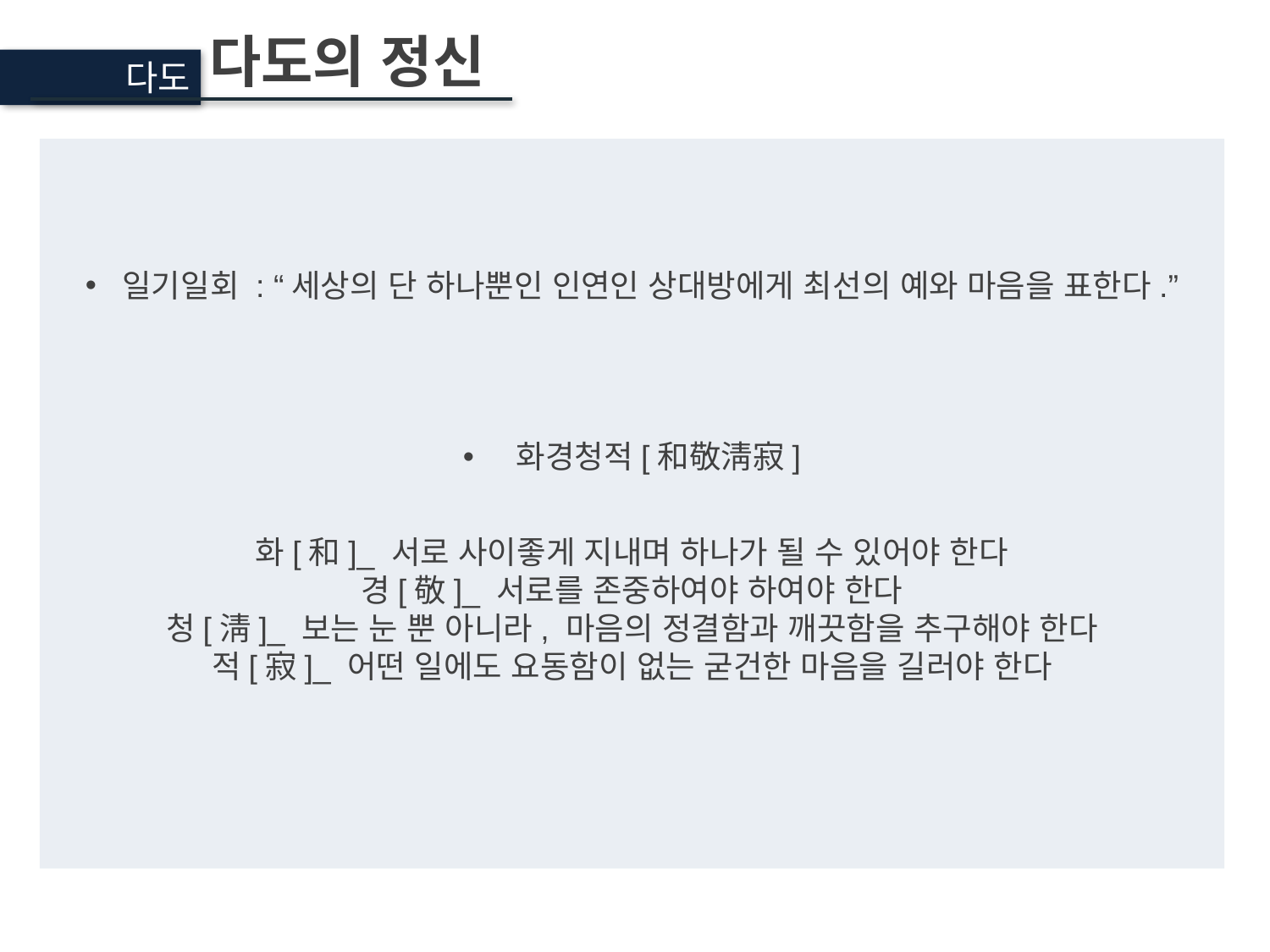

다도의 정신

다도
일기일회 : “세상의 단 하나뿐인 인연인 상대방에게 최선의 예와 마음을 표한다.”

 화경청적[和敬淸寂]

화[和]_ 서로 사이좋게 지내며 하나가 될 수 있어야 한다
경[敬]_ 서로를 존중하여야 하여야 한다
청[淸]_ 보는 눈 뿐 아니라, 마음의 정결함과 깨끗함을 추구해야 한다
적[寂]_ 어떤 일에도 요동함이 없는 굳건한 마음을 길러야 한다